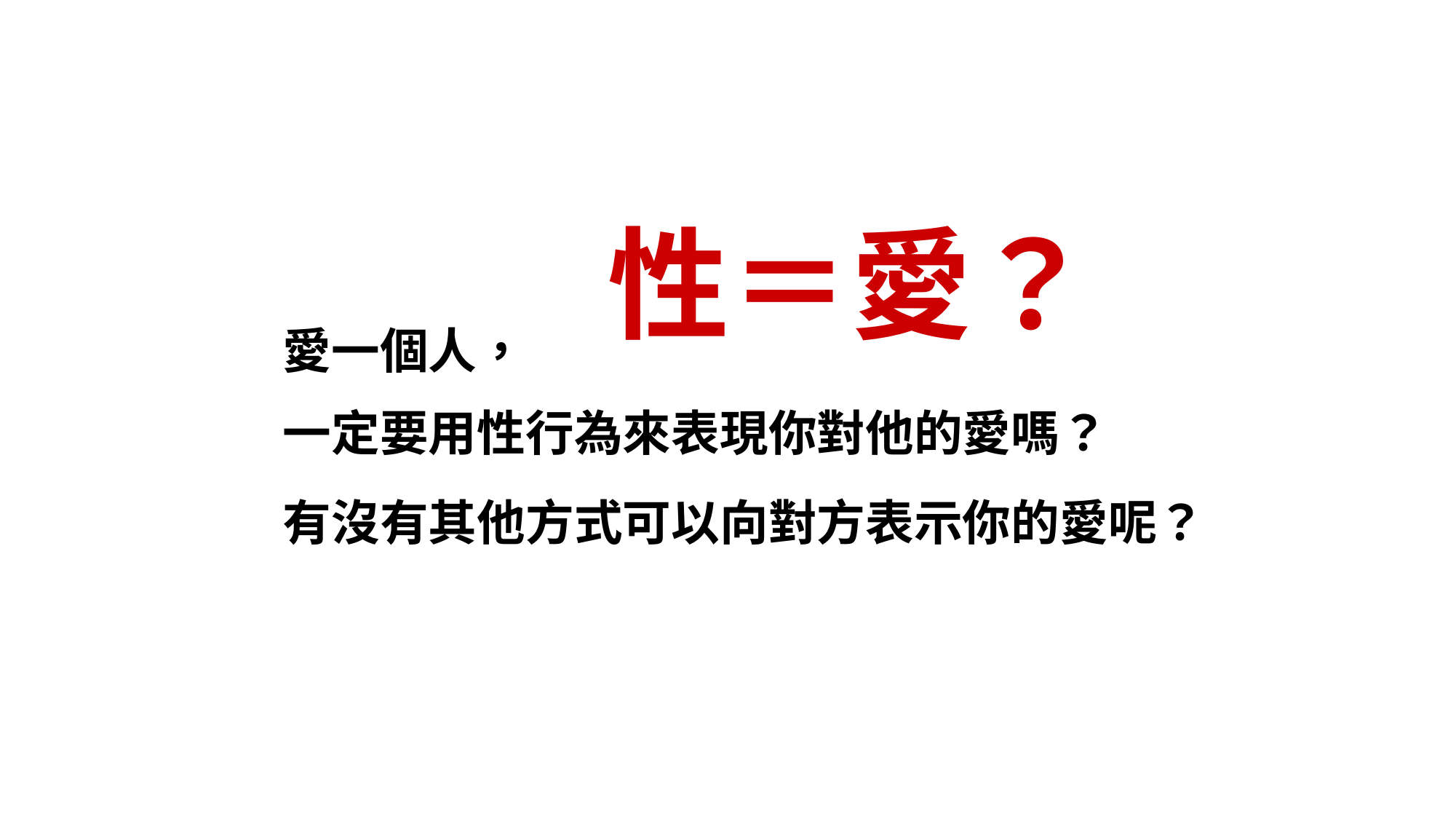

愛的創意GO!GO!GO!
性＝愛？
愛一個人，
一定要用性行為來表現你對他的愛嗎？
有沒有其他方式可以向對方表示你的愛呢？